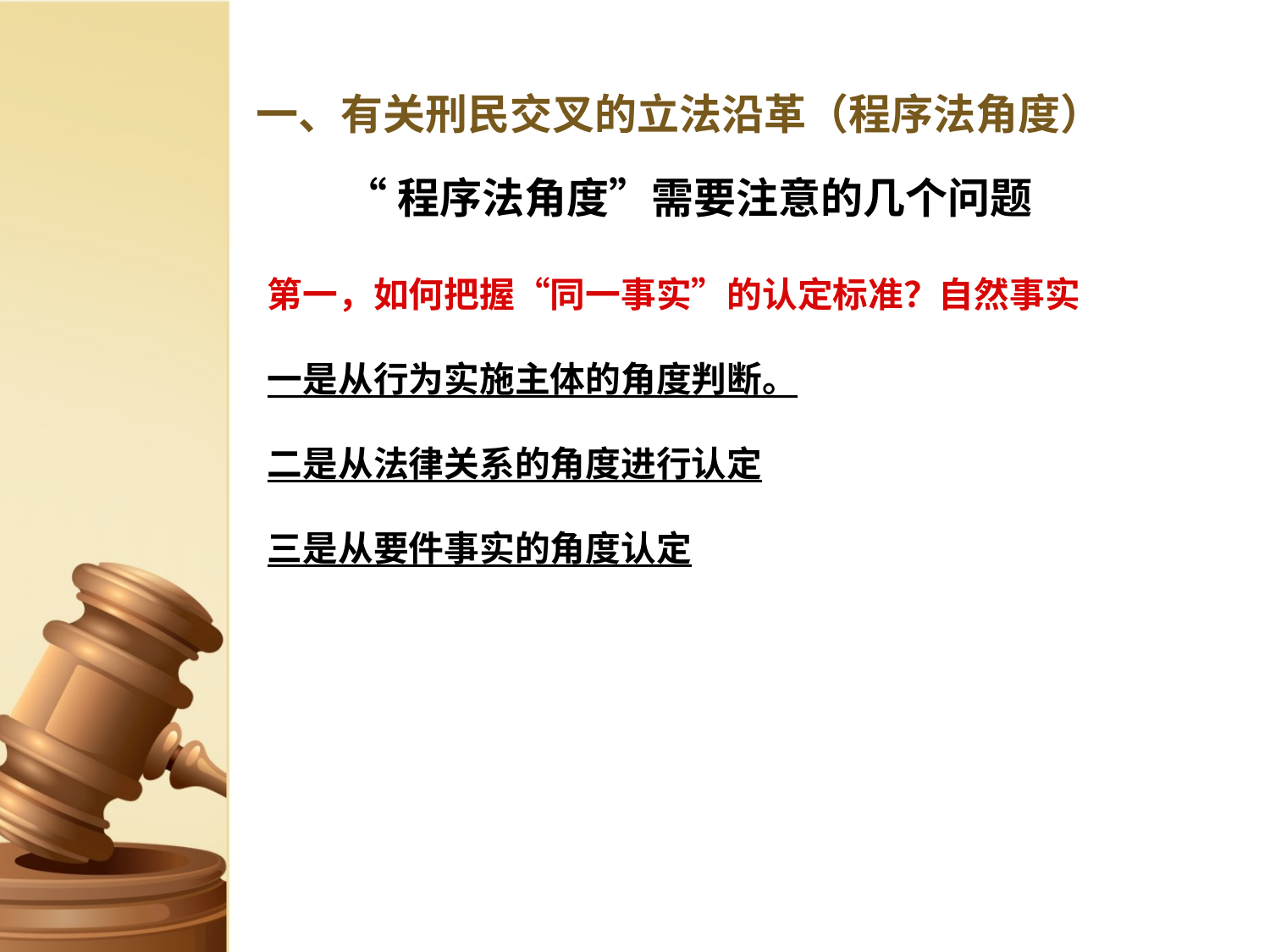

# 一、有关刑民交叉的立法沿革（程序法角度）
“程序法角度”需要注意的几个问题
第一，如何把握“同一事实”的认定标准？自然事实

一是从行为实施主体的角度判断。

二是从法律关系的角度进行认定

三是从要件事实的角度认定